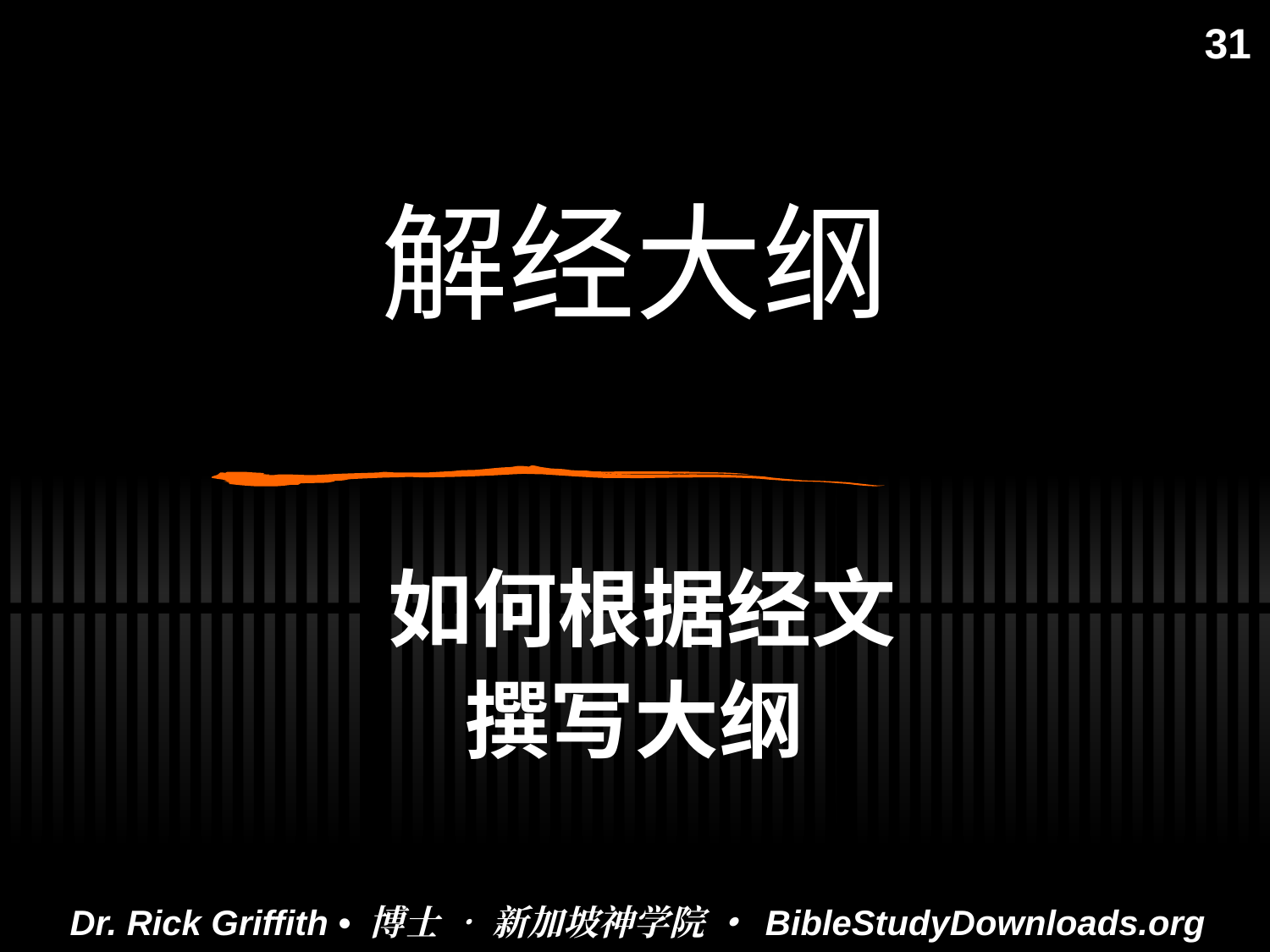

31
# 解经大纲
如何根据经文
撰写大纲
Dr. Rick Griffith • 博士 • 新加坡神学院 • BibleStudyDownloads.org